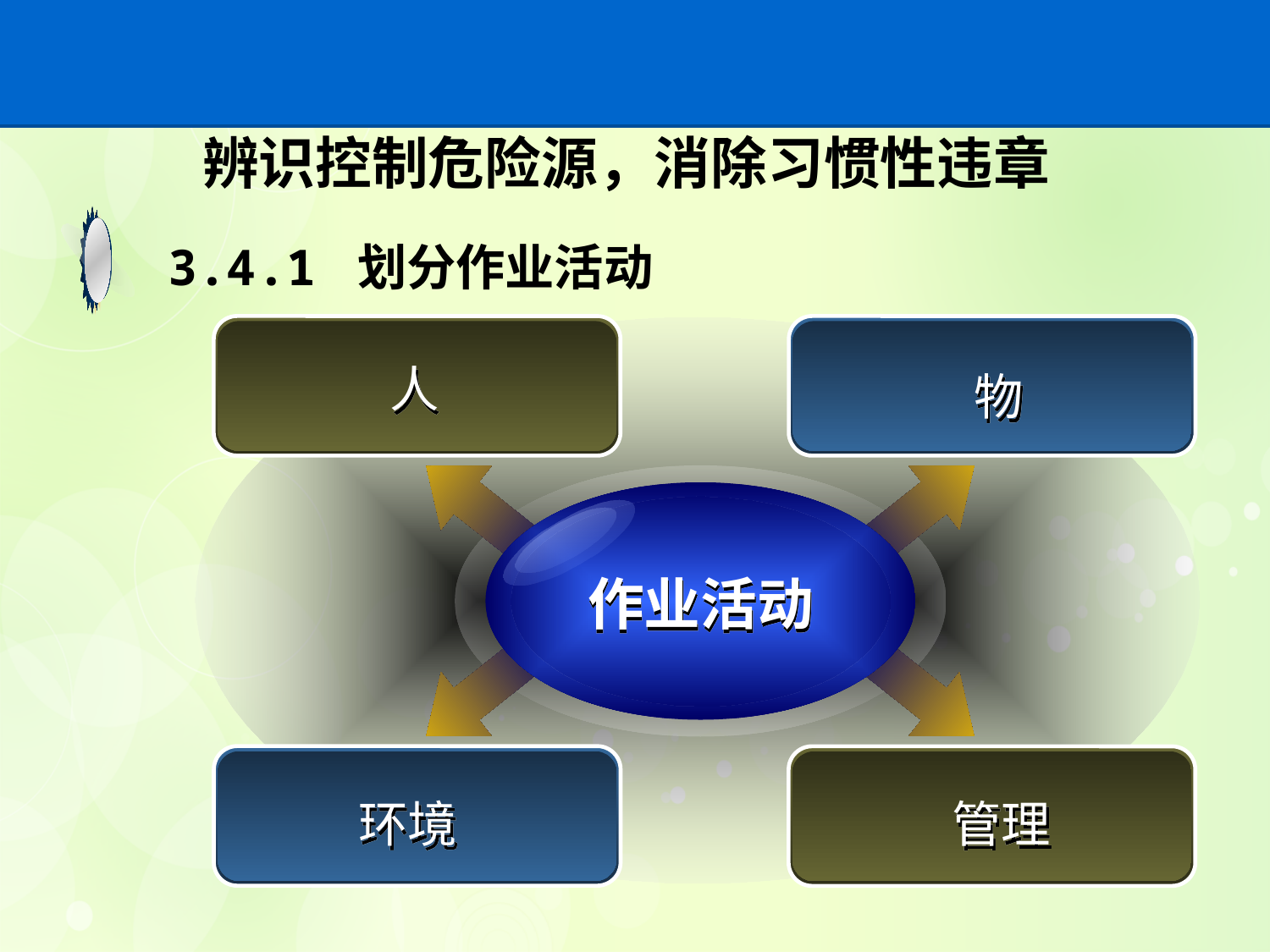

# 辨识控制危险源，消除习惯性违章

3.4.1 划分作业活动

人
物

作业活动

环境
管理